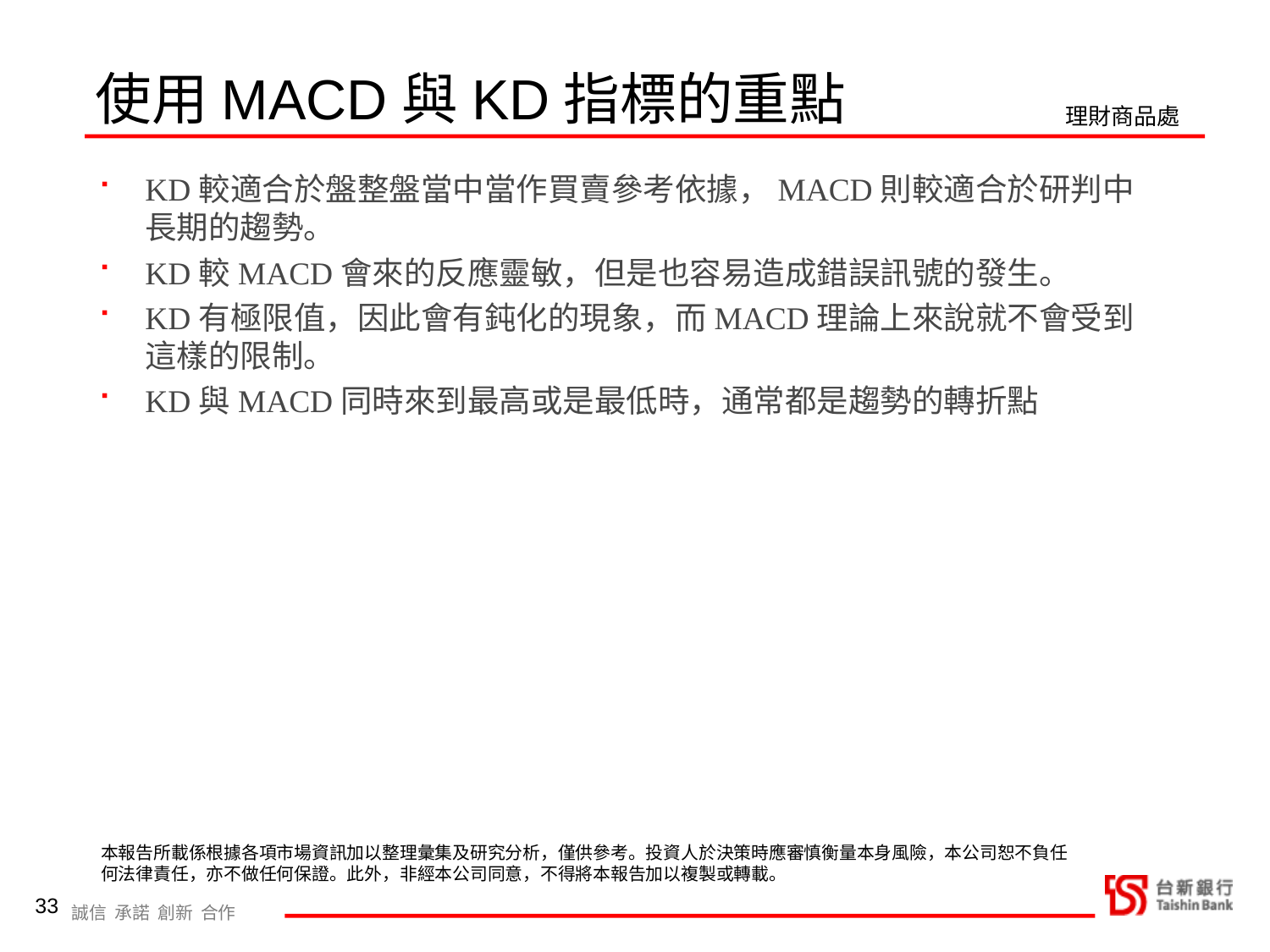

使用MACD與KD指標的重點
KD較適合於盤整盤當中當作買賣參考依據，MACD則較適合於研判中長期的趨勢。
KD較MACD會來的反應靈敏，但是也容易造成錯誤訊號的發生。
KD有極限值，因此會有鈍化的現象，而MACD理論上來說就不會受到這樣的限制。
KD與MACD同時來到最高或是最低時，通常都是趨勢的轉折點
33